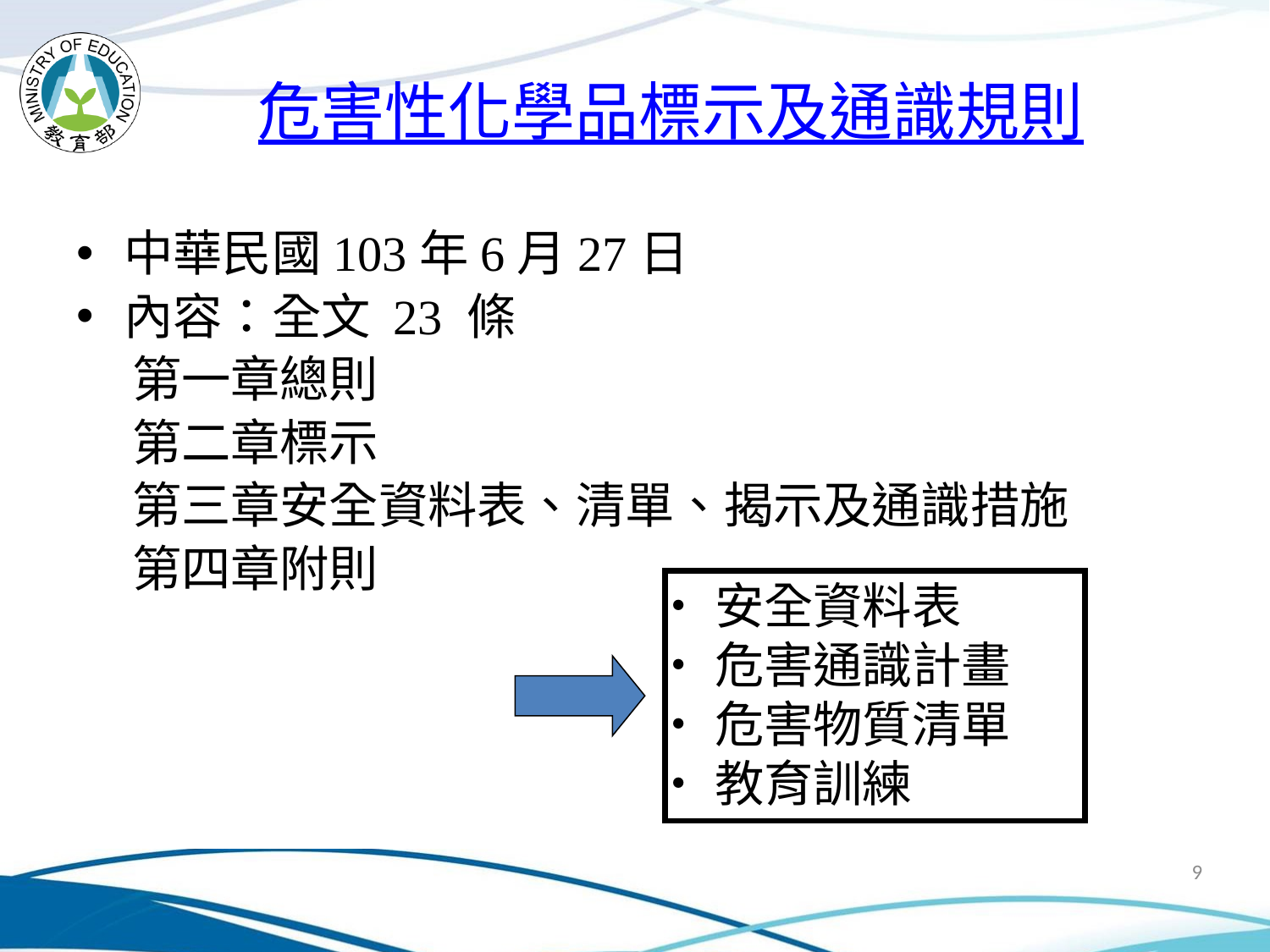

# 危害性化學品標示及通識規則
中華民國103年6月27日
內容：全文 23 條
    第一章總則
    第二章標示
    第三章安全資料表、清單、揭示及通識措施
    第四章附則

‧安全資料表
‧危害通識計畫
‧危害物質清單
‧教育訓練

9